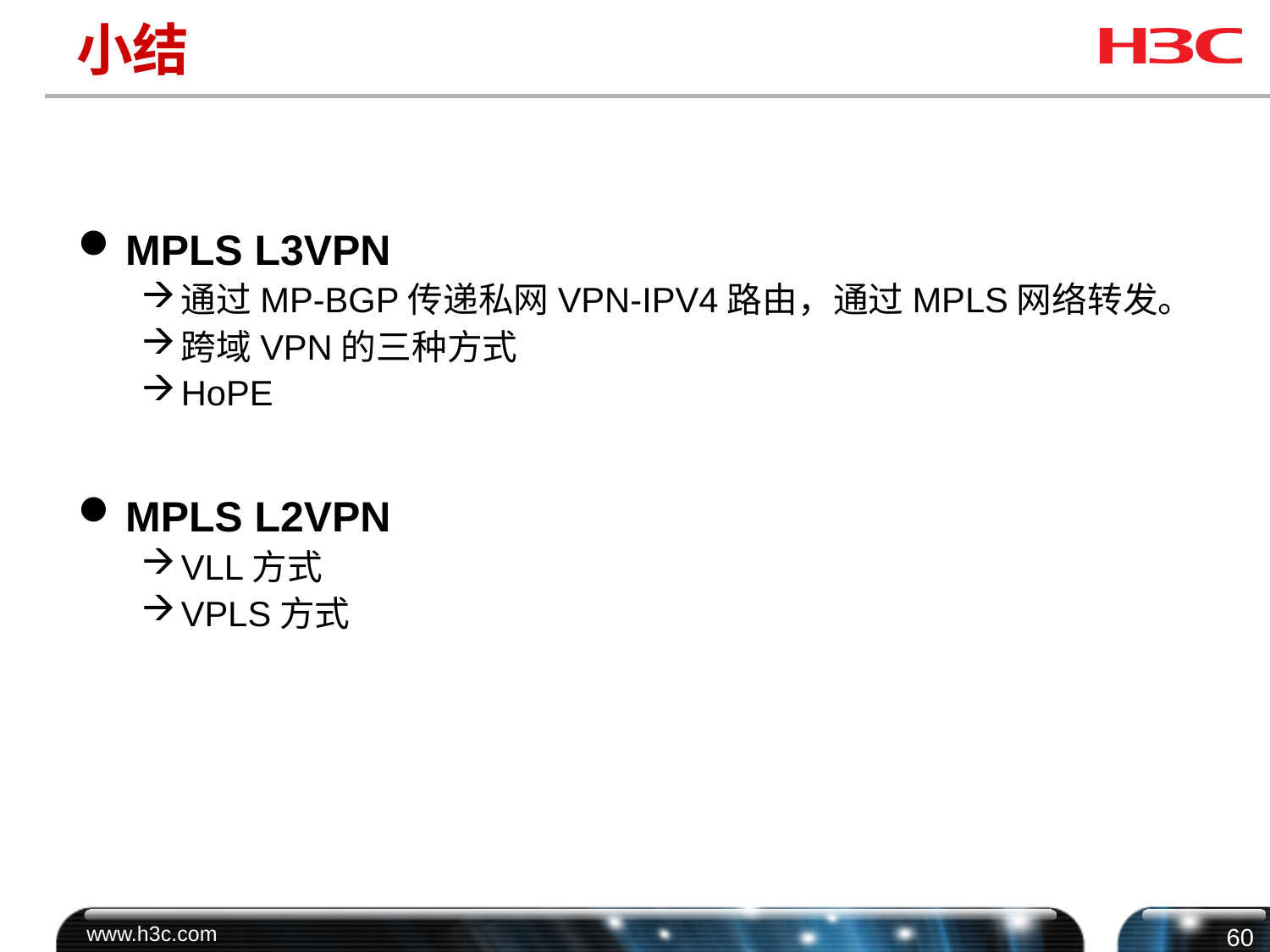

# 小结
MPLS L3VPN
通过MP-BGP传递私网VPN-IPV4路由，通过MPLS网络转发。
跨域VPN的三种方式
HoPE

MPLS L2VPN
VLL方式
VPLS方式